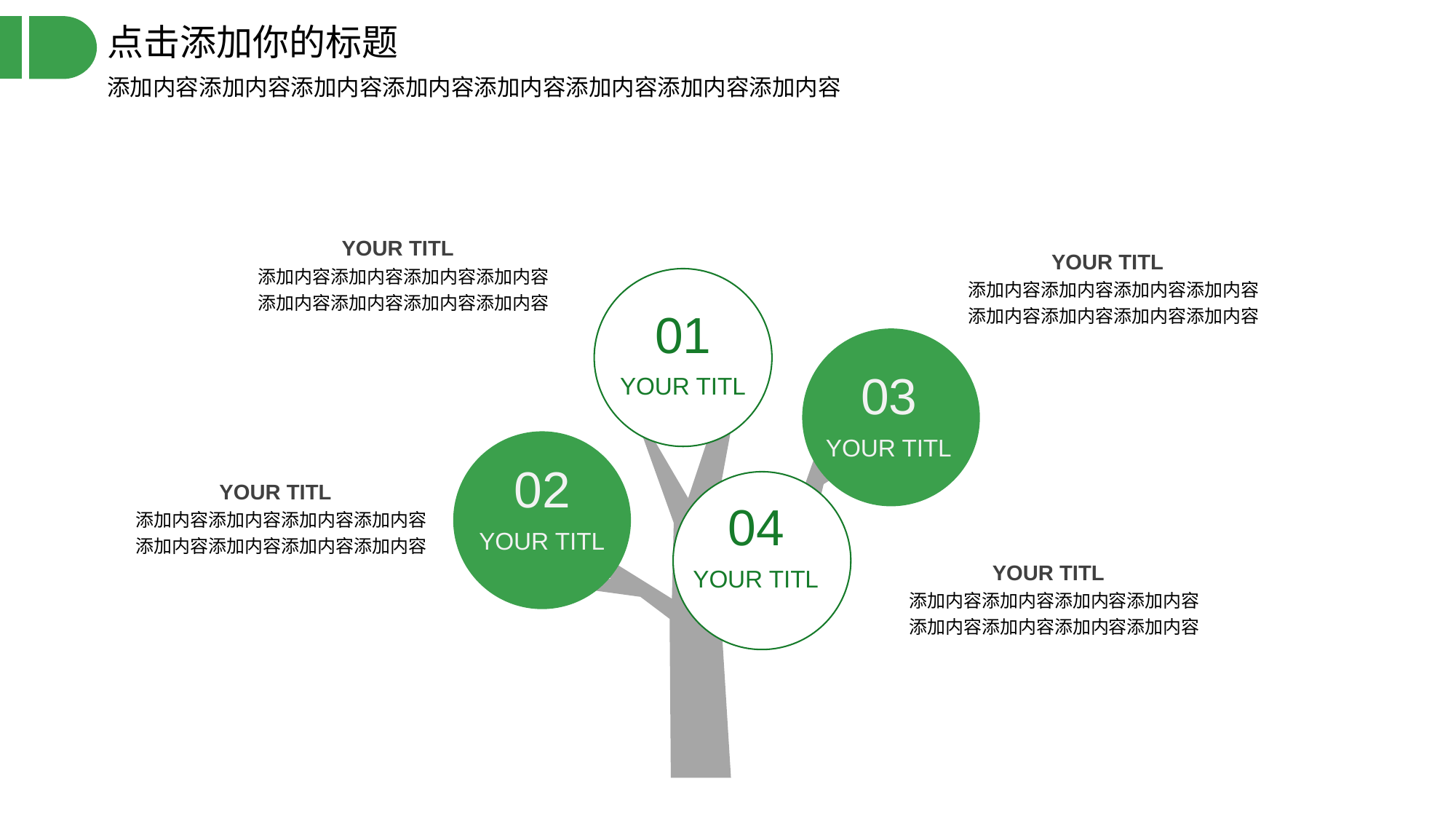

点击添加你的标题

添加内容添加内容添加内容添加内容添加内容添加内容添加内容添加内容

YOUR TITL
添加内容添加内容添加内容添加内容添加内容添加内容添加内容添加内容
YOUR TITL
添加内容添加内容添加内容添加内容添加内容添加内容添加内容添加内容

01
YOUR TITL

03
YOUR TITL

02
YOUR TITL
YOUR TITL
添加内容添加内容添加内容添加内容添加内容添加内容添加内容添加内容

04
YOUR TITL
YOUR TITL
添加内容添加内容添加内容添加内容添加内容添加内容添加内容添加内容